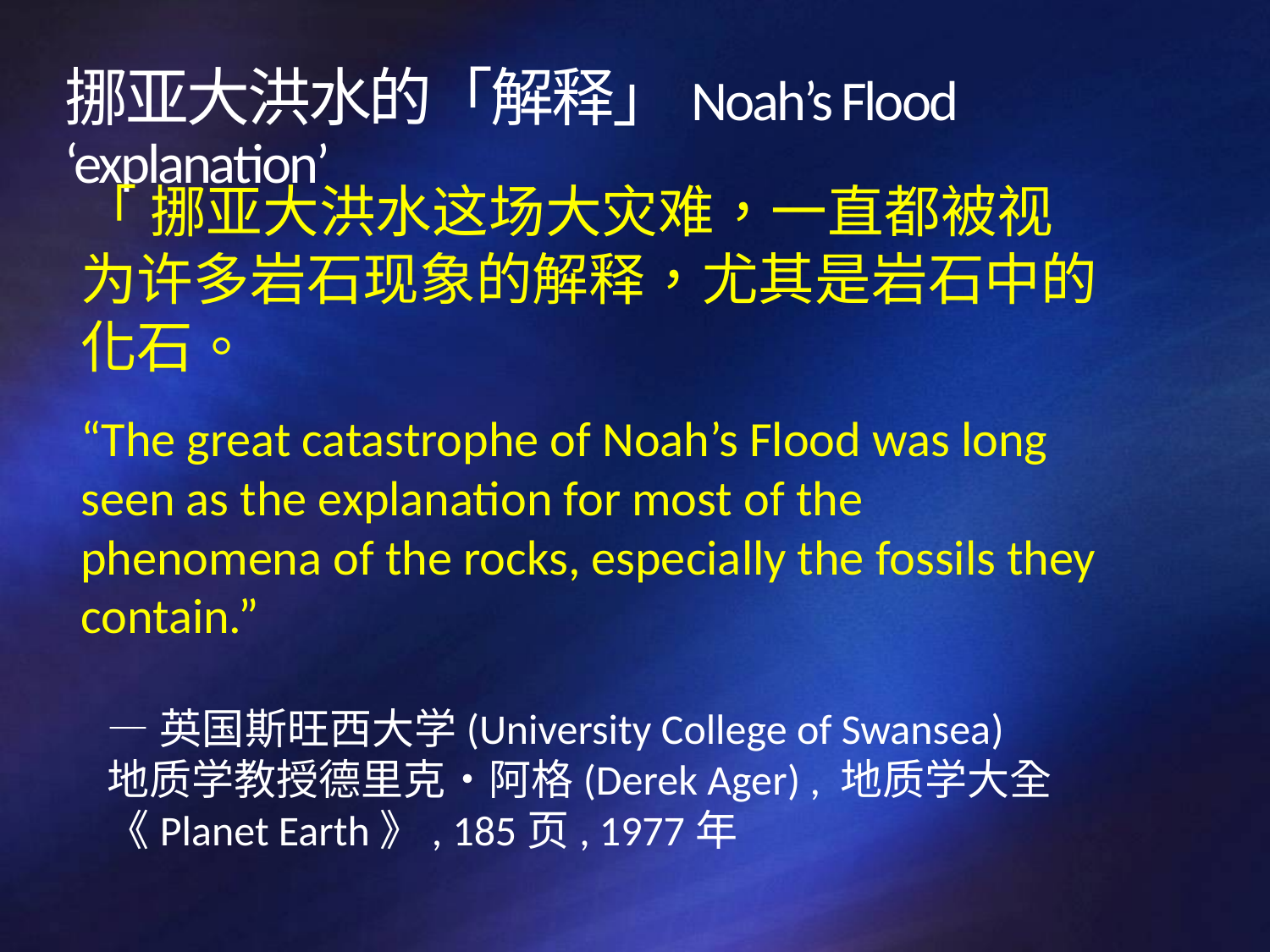

# 挪亚大洪水的「解释」Noah’s Flood ‘explanation’
「 挪亚大洪水这场大灾难，一直都被视为许多岩石现象的解释，尤其是岩石中的化石。
“The great catastrophe of Noah’s Flood was long seen as the explanation for most of the phenomena of the rocks, especially the fossils they contain.”

—英国斯旺西大学(University College of Swansea)
地质学教授德里克‧阿格(Derek Ager) , 地质学大全《Planet Earth》, 185页, 1977年